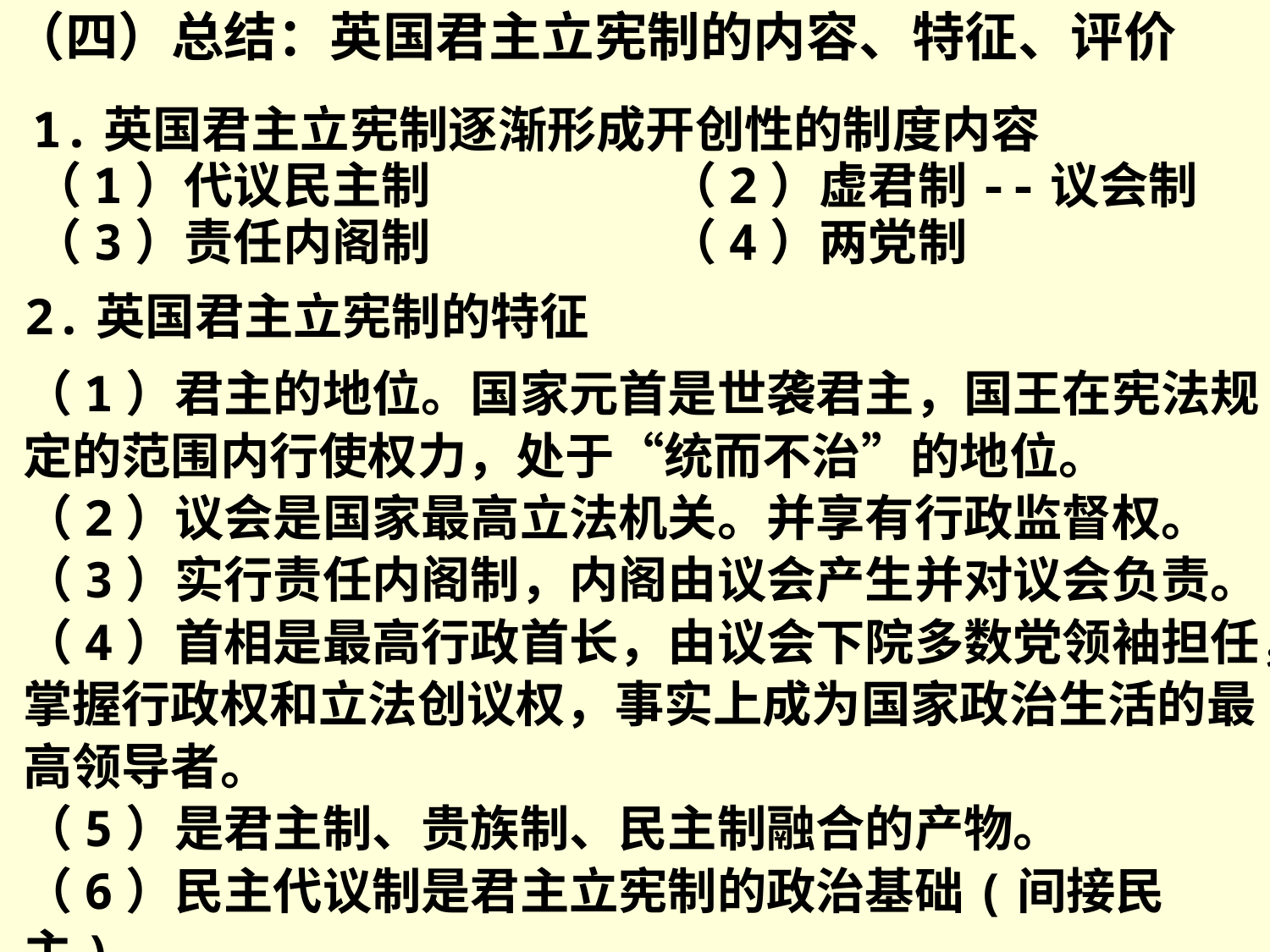

（四）总结：英国君主立宪制的内容、特征、评价
1.英国君主立宪制逐渐形成开创性的制度内容
（1）代议民主制		（2）虚君制--议会制
（3）责任内阁制		（4）两党制
2.英国君主立宪制的特征
（1）君主的地位。国家元首是世袭君主，国王在宪法规定的范围内行使权力，处于“统而不治”的地位。
（2）议会是国家最高立法机关。并享有行政监督权。
（3）实行责任内阁制，内阁由议会产生并对议会负责。
（4）首相是最高行政首长，由议会下院多数党领袖担任，掌握行政权和立法创议权，事实上成为国家政治生活的最高领导者。
（5）是君主制、贵族制、民主制融合的产物。
（6）民主代议制是君主立宪制的政治基础(间接民主)。